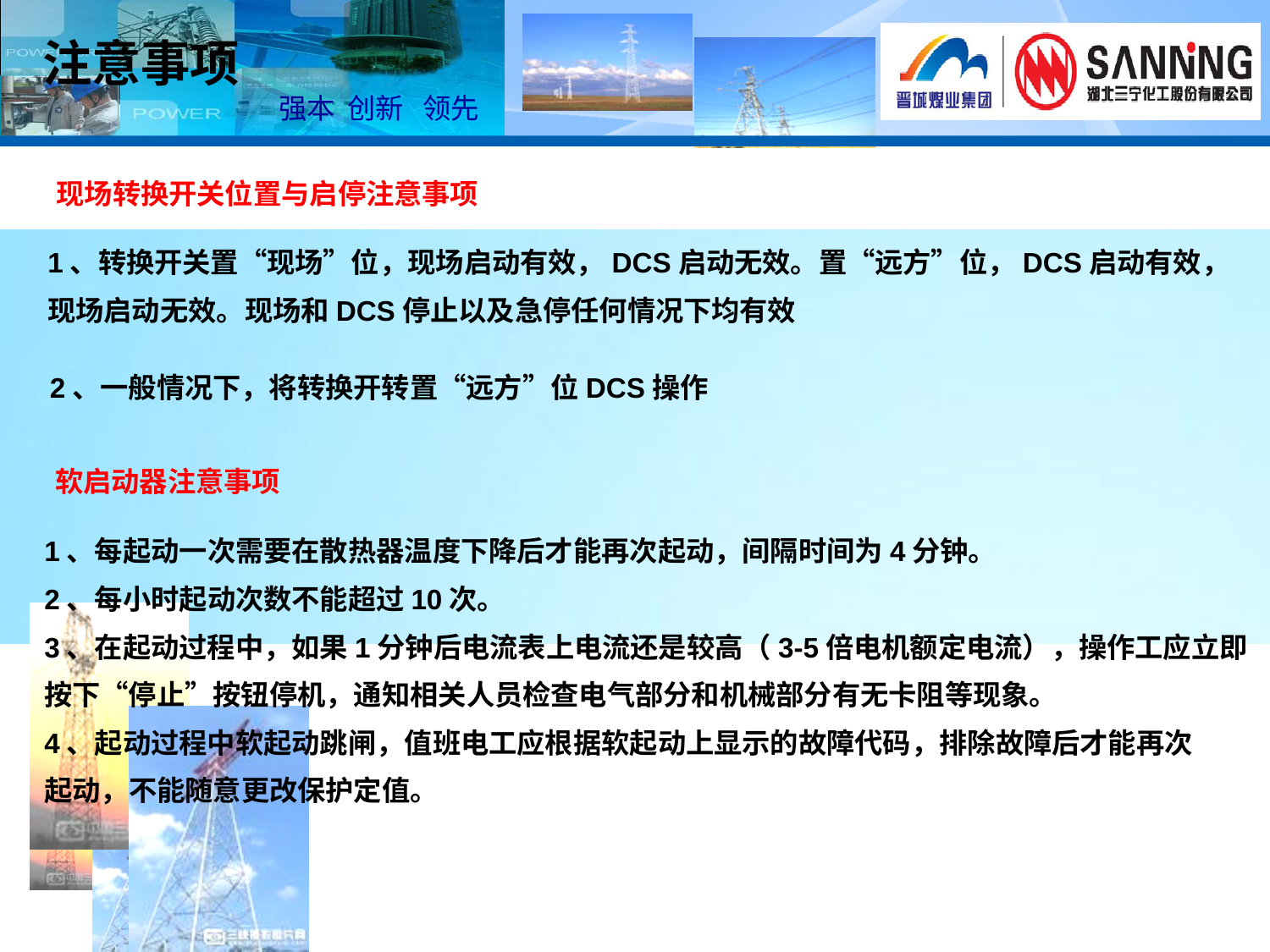

注意事项
现场转换开关位置与启停注意事项
1、转换开关置“现场”位，现场启动有效，DCS启动无效。置“远方”位，DCS启动有效，
现场启动无效。现场和DCS停止以及急停任何情况下均有效

2、一般情况下，将转换开转置“远方”位DCS操作
软启动器注意事项
1、每起动一次需要在散热器温度下降后才能再次起动，间隔时间为4分钟。
2、每小时起动次数不能超过10次。
3、在起动过程中，如果1分钟后电流表上电流还是较高（3-5倍电机额定电流），操作工应立即
按下“停止”按钮停机，通知相关人员检查电气部分和机械部分有无卡阻等现象。
4、起动过程中软起动跳闸，值班电工应根据软起动上显示的故障代码，排除故障后才能再次
起动，不能随意更改保护定值。